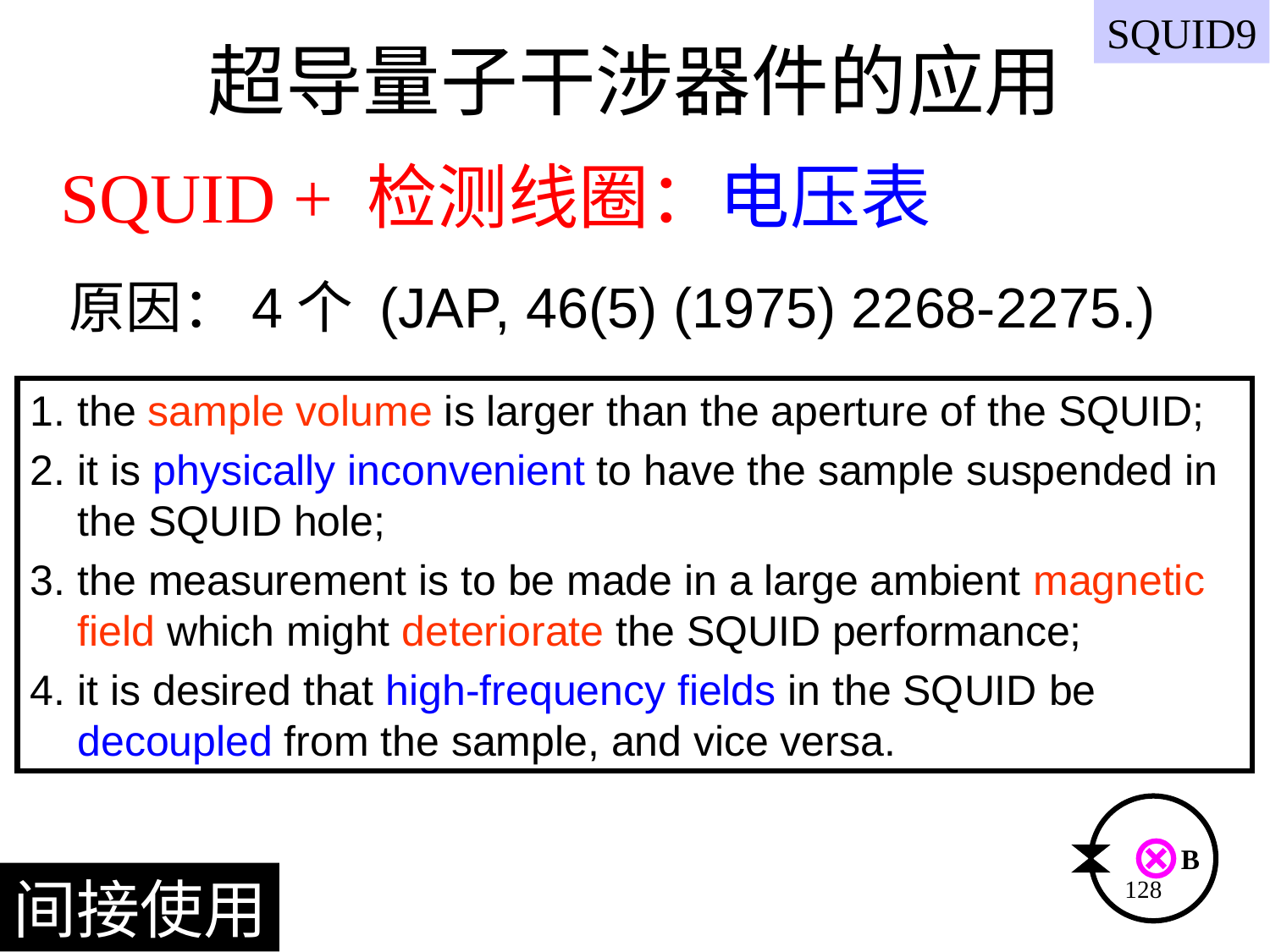

SQUID9
# 超导量子干涉器件的应用
SQUID + 检测线圈：电压表
原因：4个 (JAP, 46(5) (1975) 2268-2275.)
the sample volume is larger than the aperture of the SQUID;
it is physically inconvenient to have the sample suspended in the SQUID hole;
the measurement is to be made in a large ambient magnetic field which might deteriorate the SQUID performance;
it is desired that high-frequency fields in the SQUID be decoupled from the sample, and vice versa.

B
间接使用
128